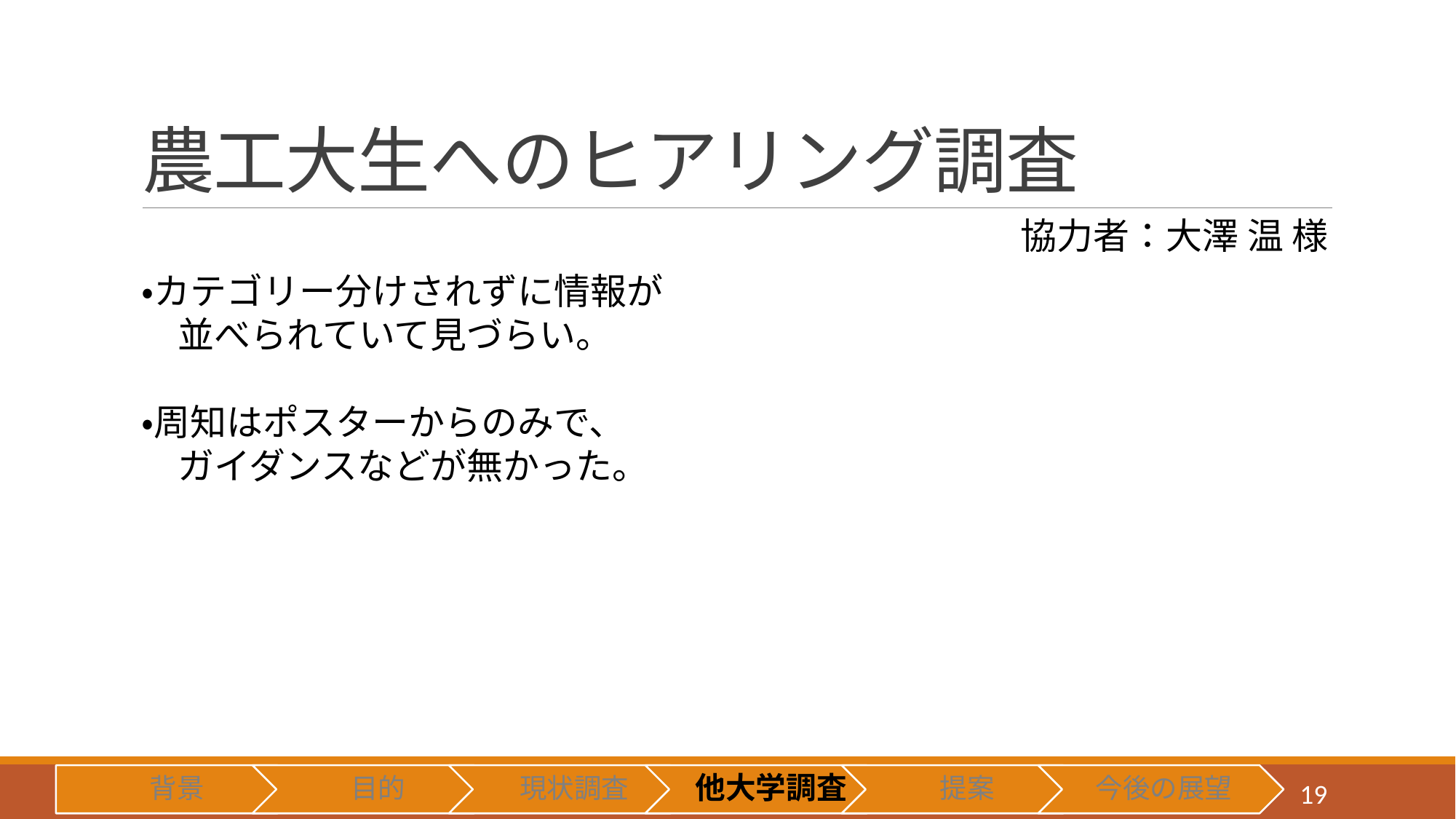

# 農工大生へのヒアリング調査
協力者：大澤 温 様
・カテゴリー分けされずに情報が
　並べられていて見づらい。

・周知はポスターからのみで、
　ガイダンスなどが無かった。
背景
目的
現状調査
他大学調査
提案
今後の展望
19